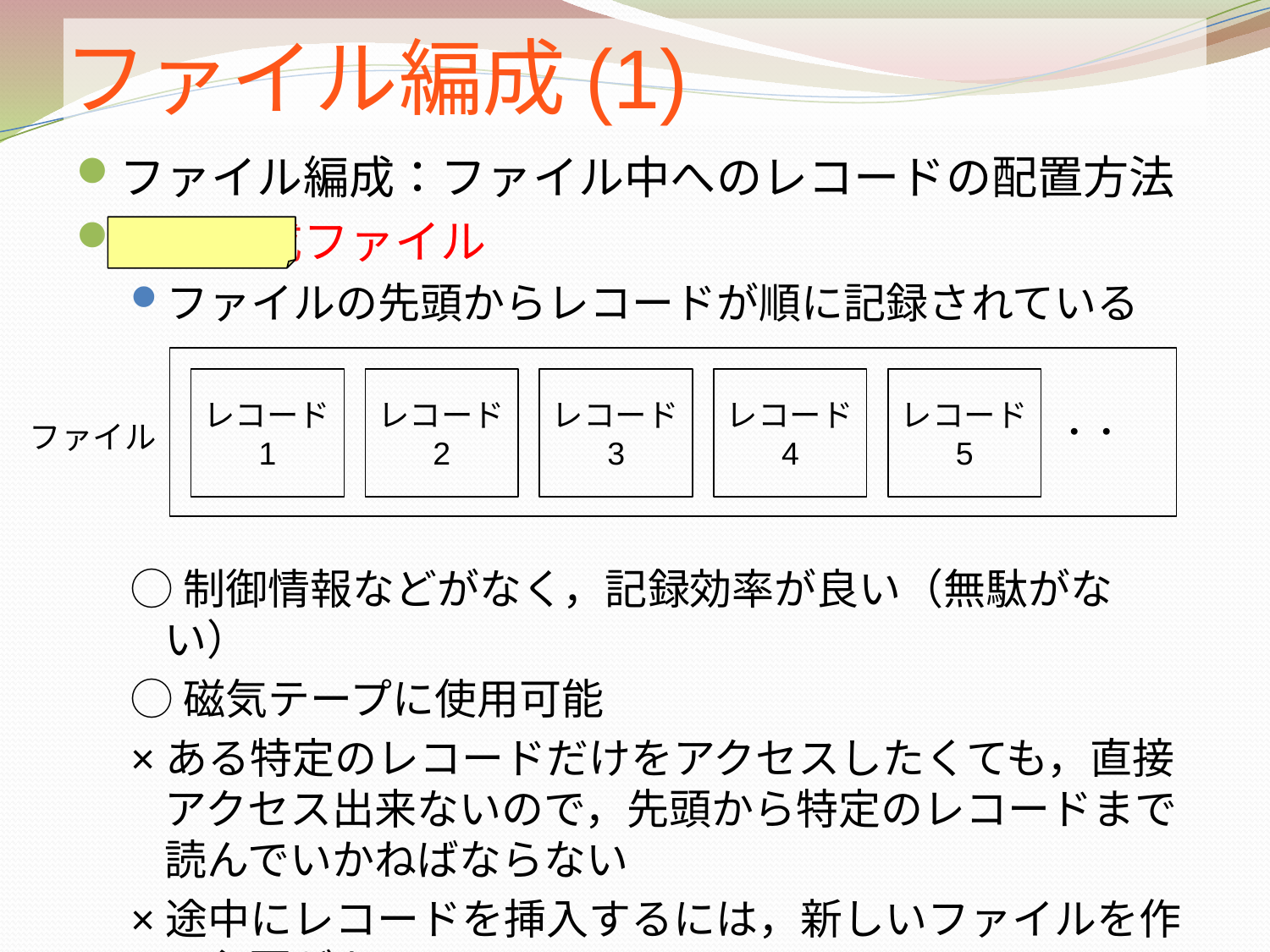

# ファイル編成(1)
ファイル編成：ファイル中へのレコードの配置方法
順次編成ファイル
ファイルの先頭からレコードが順に記録されている

◯制御情報などがなく，記録効率が良い（無駄がない）
◯磁気テープに使用可能
×ある特定のレコードだけをアクセスしたくても，直接アクセス出来ないので，先頭から特定のレコードまで読んでいかねばならない
×途中にレコードを挿入するには，新しいファイルを作る必要がある

レコード1
レコード2
レコード3
レコード4
レコード5
・・
ファイル